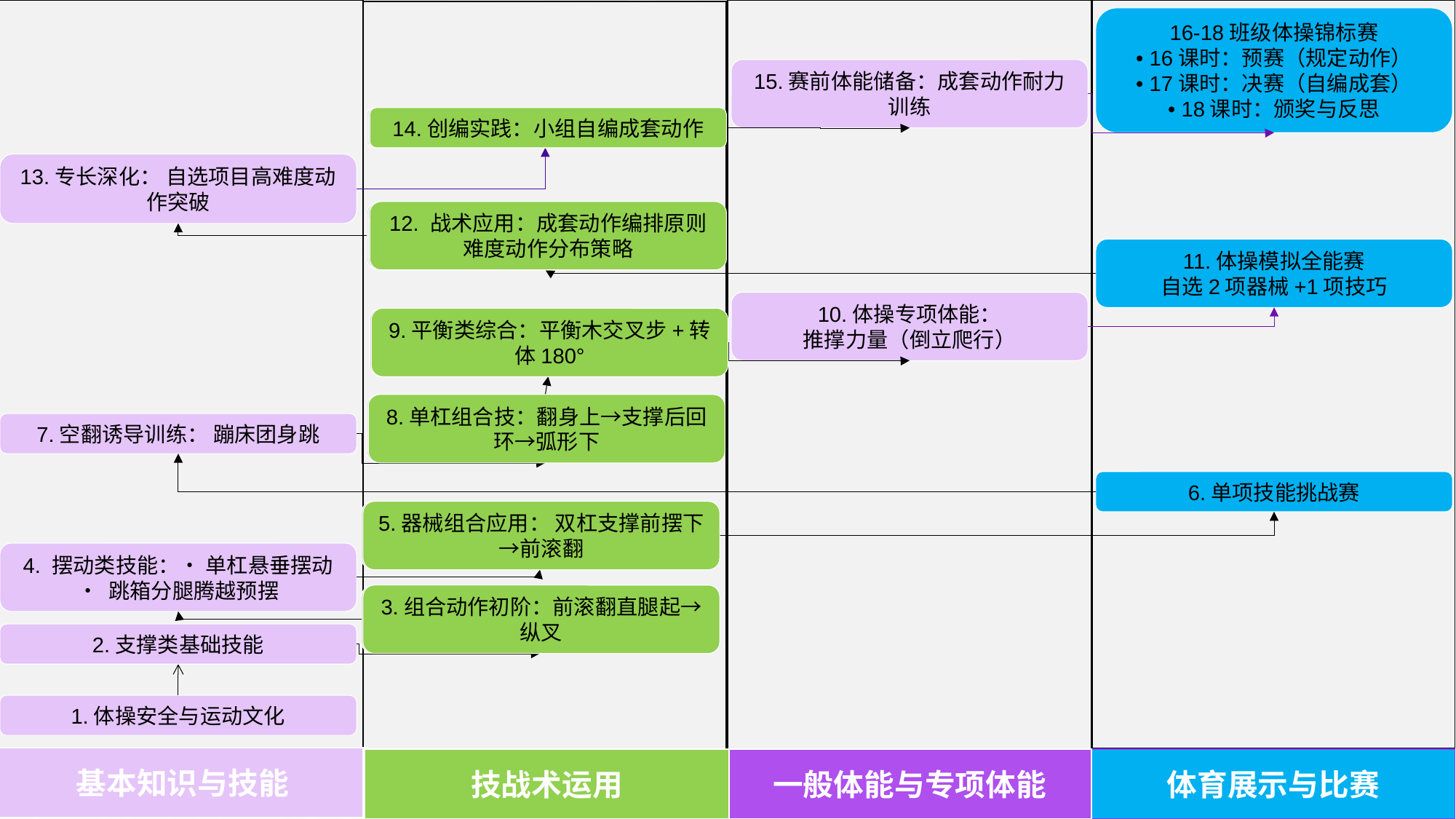

16-18班级体操锦标赛
• 16课时：预赛（规定动作）
• 17课时：决赛（自编成套）
• 18课时：颁奖与反思
15.赛前体能储备：成套动作耐力训练
14.创编实践：小组自编成套动作
14.创编实践：小组自编成套动作
14.创编实践：小组自编成套动作
13.专长深化： 自选项目高难度动作突破
12. 战术应用：成套动作编排原则
难度动作分布策略
12. 战术应用：成套动作编排原则
难度动作分布策略
12. 战术应用：成套动作编排原则
难度动作分布策略
11.体操模拟全能赛
自选2项器械+1项技巧
10.体操专项体能：
推撑力量（倒立爬行）
9.平衡类综合：平衡木交叉步+转体180°
9.平衡类综合：平衡木交叉步+转体180°
8.单杠组合技：翻身上→支撑后回环→弧形下
8.单杠组合技：翻身上→支撑后回环→弧形下
7.空翻诱导训练： 蹦床团身跳
6.单项技能挑战赛
5.器械组合应用： 双杠支撑前摆下→前滚翻
5.器械组合应用： 双杠支撑前摆下→前滚翻
4. 摆动类技能：• 单杠悬垂摆动
• 跳箱分腿腾越预摆
3.组合动作初阶：前滚翻直腿起→纵叉
3.组合动作初阶：前滚翻直腿起→纵叉
2.支撑类基础技能
1.体操安全与运动文化
基本知识与技能
技战术运用
技战术运用
一般体能与专项体能
体育展示与比赛